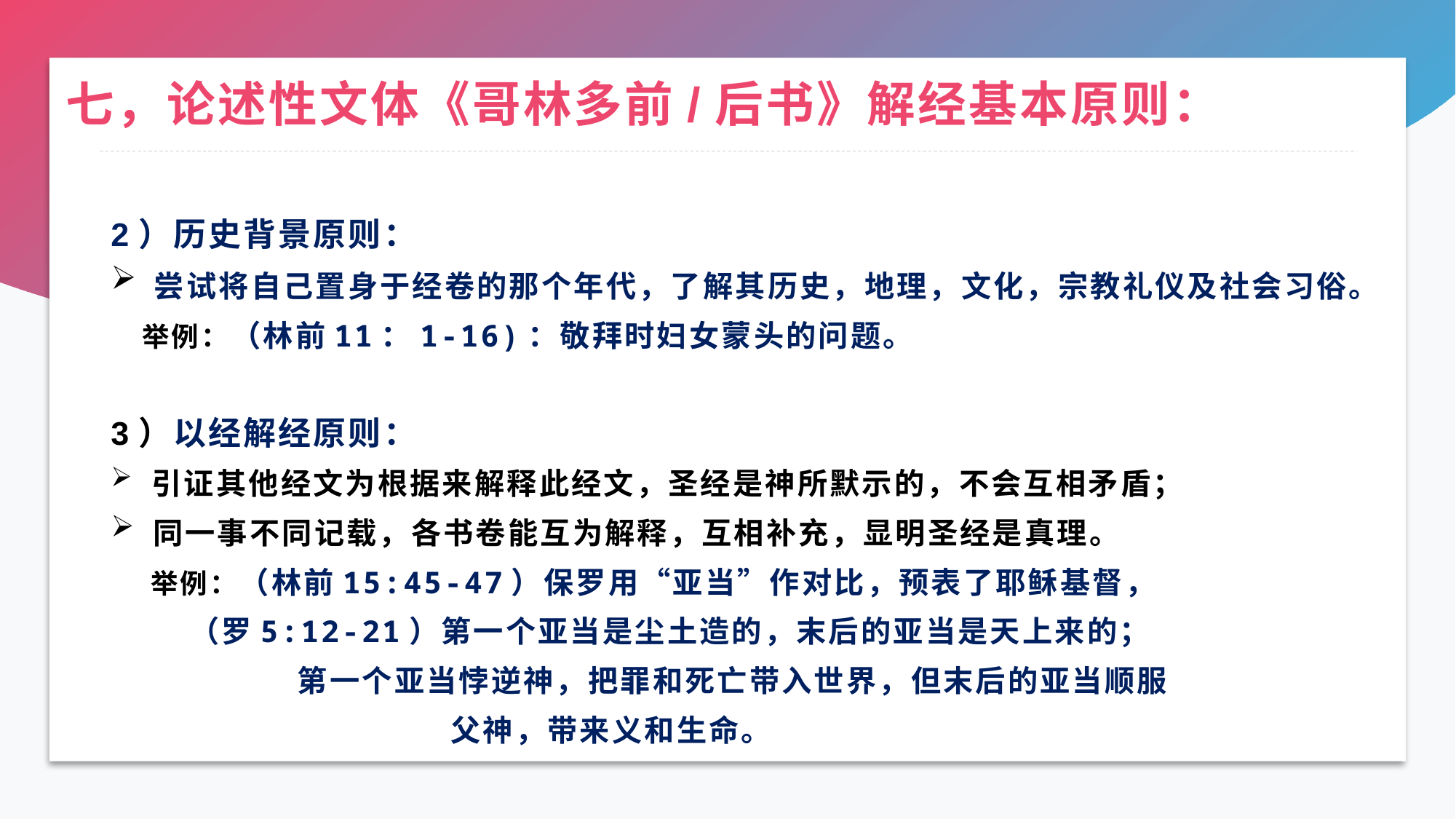

# 七，论述性文体《哥林多前/后书》解经基本原则：

2）历史背景原则：
 尝试将自己置身于经卷的那个年代，了解其历史，地理，文化，宗教礼仪及社会习俗。
   举例：（林前11：1-16)：敬拜时妇女蒙头的问题。

3）以经解经原则：
 引证其他经文为根据来解释此经文，圣经是神所默示的，不会互相矛盾；
 同一事不同记载，各书卷能互为解释，互相补充，显明圣经是真理。
    举例：（林前15:45-47）保罗用“亚当”作对比，预表了耶稣基督，
        （罗5:12-21）第一个亚当是尘土造的，末后的亚当是天上来的；
                    第一个亚当悖逆神，把罪和死亡带入世界，但末后的亚当顺服
                                     父神，带来义和生命。